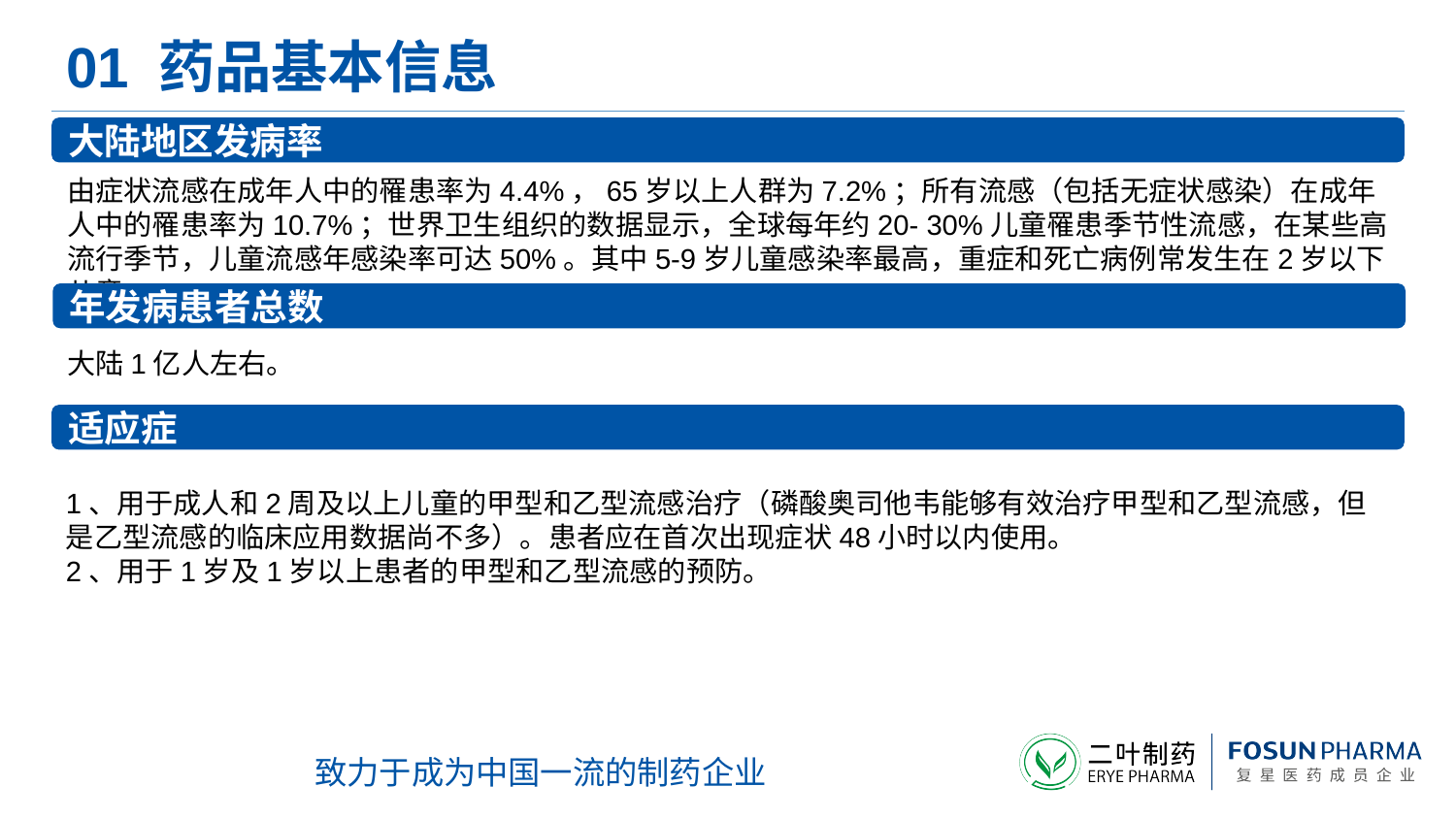

# 01 药品基本信息
大陆地区发病率
由症状流感在成年人中的罹患率为4.4%，65岁以上人群为7.2%；所有流感（包括无症状感染）在成年人中的罹患率为10.7%；世界卫生组织的数据显示，全球每年约20- 30%儿童罹患季节性流感，在某些高流行季节，儿童流感年感染率可达50%。其中5-9岁儿童感染率最高，重症和死亡病例常发生在2岁以下儿童。

年发病患者总数
大陆1亿人左右。
适应症
1、用于成人和2周及以上儿童的甲型和乙型流感治疗（磷酸奥司他韦能够有效治疗甲型和乙型流感，但是乙型流感的临床应用数据尚不多）。患者应在首次出现症状48小时以内使用。
2、用于1岁及1岁以上患者的甲型和乙型流感的预防。